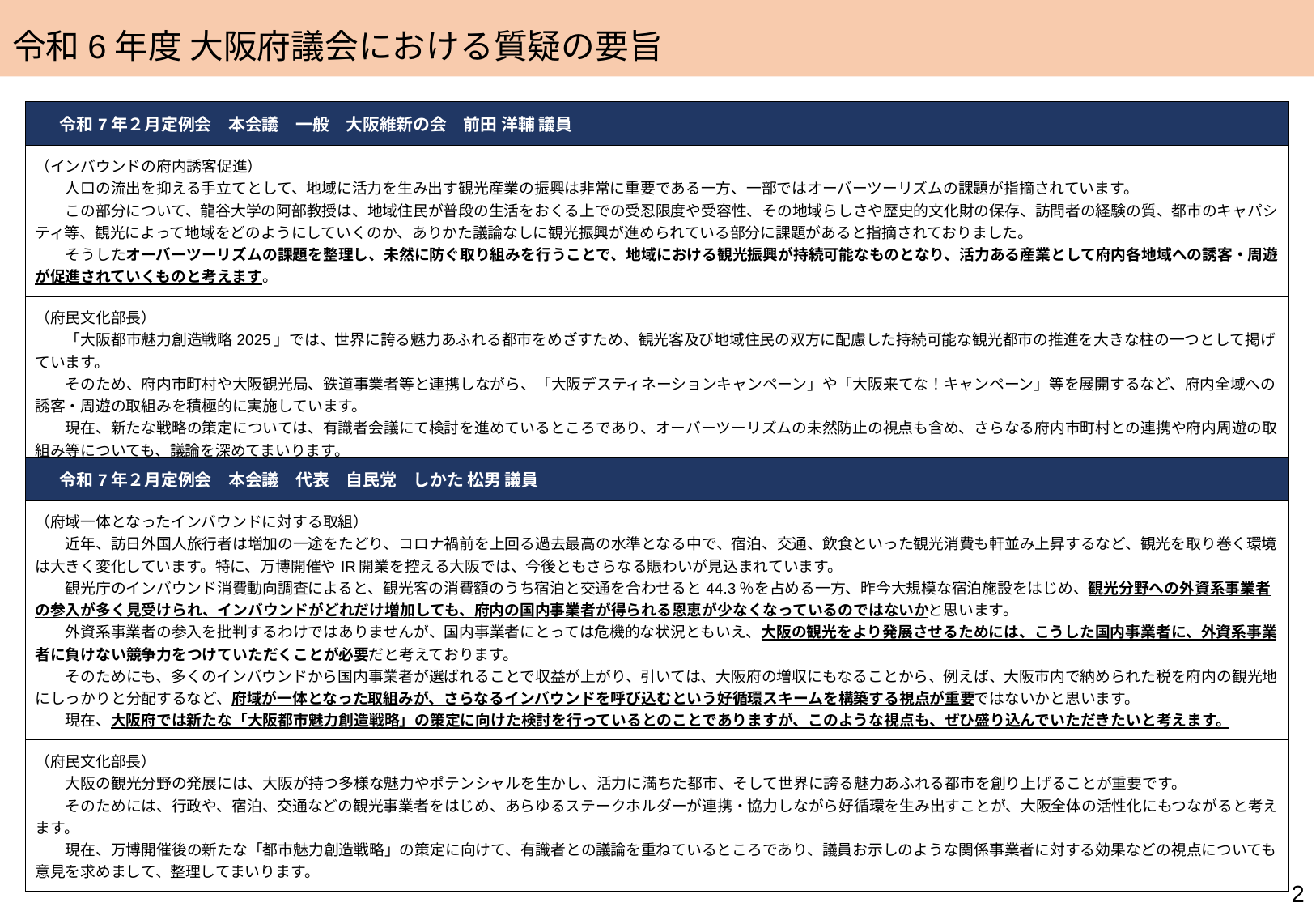

令和6年度 大阪府議会における質疑の要旨
| 令和7年２月定例会　本会議　一般　大阪維新の会　前田 洋輔 議員 |
| --- |
| （インバウンドの府内誘客促進） 　　人口の流出を抑える手立てとして、地域に活力を生み出す観光産業の振興は非常に重要である一方、一部ではオーバーツーリズムの課題が指摘されています。 　　この部分について、龍谷大学の阿部教授は、地域住民が普段の生活をおくる上での受忍限度や受容性、その地域らしさや歴史的文化財の保存、訪問者の経験の質、都市のキャパシティ等、観光によって地域をどのようにしていくのか、ありかた議論なしに観光振興が進められている部分に課題があると指摘されておりました。 　　そうしたオーバーツーリズムの課題を整理し、未然に防ぐ取り組みを行うことで、地域における観光振興が持続可能なものとなり、活力ある産業として府内各地域への誘客・周遊が促進されていくものと考えます。 |
| （府民文化部長） 　　「大阪都市魅力創造戦略2025」では、世界に誇る魅力あふれる都市をめざすため、観光客及び地域住民の双方に配慮した持続可能な観光都市の推進を大きな柱の一つとして掲げています。 　　そのため、府内市町村や大阪観光局、鉄道事業者等と連携しながら、「大阪デスティネーションキャンペーン」や「大阪来てな！キャンペーン」等を展開するなど、府内全域への誘客・周遊の取組みを積極的に実施しています。 　　現在、新たな戦略の策定については、有識者会議にて検討を進めているところであり、オーバーツーリズムの未然防止の視点も含め、さらなる府内市町村との連携や府内周遊の取組み等についても、議論を深めてまいります。 |
| 令和7年２月定例会　本会議　代表　自民党　しかた 松男 議員 |
| --- |
| （府域一体となったインバウンドに対する取組） 　　近年、訪日外国人旅行者は増加の一途をたどり、コロナ禍前を上回る過去最高の水準となる中で、宿泊、交通、飲食といった観光消費も軒並み上昇するなど、観光を取り巻く環境は大きく変化しています。特に、万博開催やIR開業を控える大阪では、今後ともさらなる賑わいが見込まれています。 　　観光庁のインバウンド消費動向調査によると、観光客の消費額のうち宿泊と交通を合わせると44.3％を占める一方、昨今大規模な宿泊施設をはじめ、観光分野への外資系事業者の参入が多く見受けられ、インバウンドがどれだけ増加しても、府内の国内事業者が得られる恩恵が少なくなっているのではないかと思います。 　　外資系事業者の参入を批判するわけではありませんが、国内事業者にとっては危機的な状況ともいえ、大阪の観光をより発展させるためには、こうした国内事業者に、外資系事業者に負けない競争力をつけていただくことが必要だと考えております。 　　そのためにも、多くのインバウンドから国内事業者が選ばれることで収益が上がり、引いては、大阪府の増収にもなることから、例えば、大阪市内で納められた税を府内の観光地にしっかりと分配するなど、府域が一体となった取組みが、さらなるインバウンドを呼び込むという好循環スキームを構築する視点が重要ではないかと思います。 　　現在、大阪府では新たな「大阪都市魅力創造戦略」の策定に向けた検討を行っているとのことでありますが、このような視点も、ぜひ盛り込んでいただきたいと考えます。 |
| （府民文化部長） 　　大阪の観光分野の発展には、大阪が持つ多様な魅力やポテンシャルを生かし、活力に満ちた都市、そして世界に誇る魅力あふれる都市を創り上げることが重要です。 　　そのためには、行政や、宿泊、交通などの観光事業者をはじめ、あらゆるステークホルダーが連携・協力しながら好循環を生み出すことが、大阪全体の活性化にもつながると考えます。 　　現在、万博開催後の新たな「都市魅力創造戦略」の策定に向けて、有識者との議論を重ねているところであり、議員お示しのような関係事業者に対する効果などの視点についても意見を求めまして、整理してまいります。 |
2